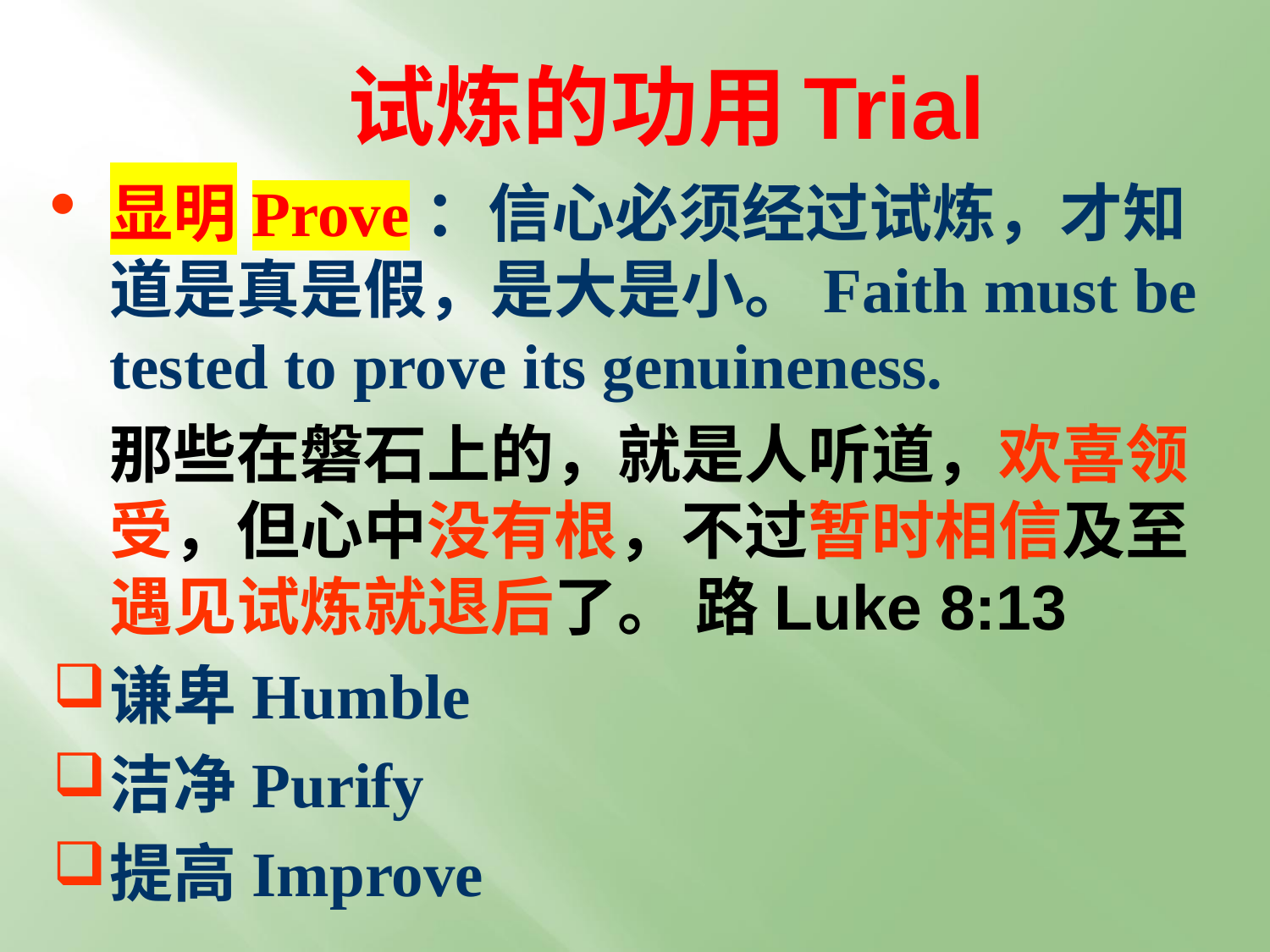

# 试炼的功用Trial
显明Prove：信心必须经过试炼，才知道是真是假，是大是小。Faith must be tested to prove its genuineness.
	那些在磐石上的，就是人听道，欢喜领受，但心中没有根，不过暂时相信及至遇见试炼就退后了。 路Luke 8:13
谦卑Humble
洁净Purify
提高Improve